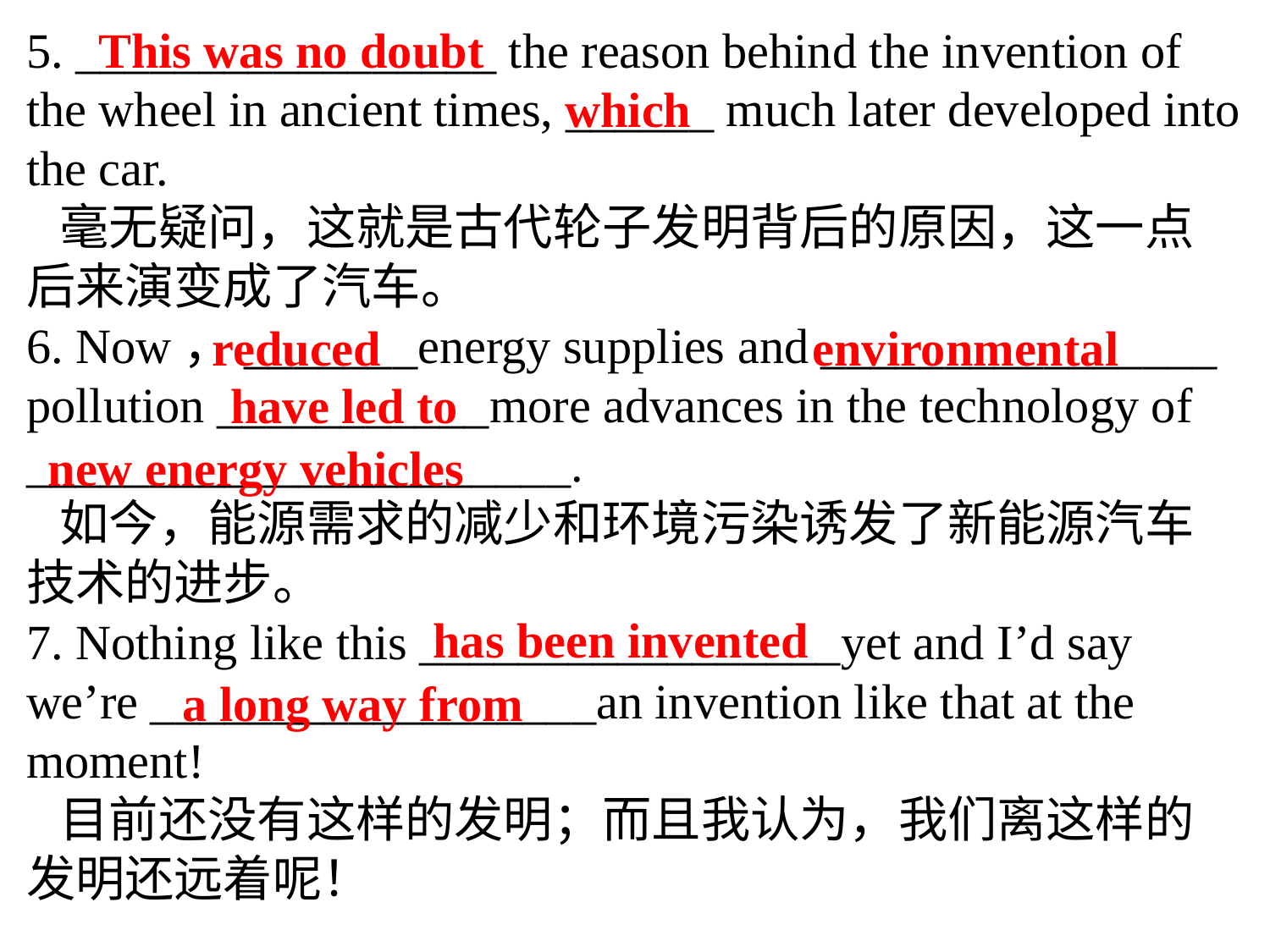

5. _________________ the reason behind the invention of the wheel in ancient times, ______ much later developed into the car.   毫无疑问，这就是古代轮子发明背后的原因，这一点后来演变成了汽车。6. Now，_______energy supplies and ________________ pollution ___________more advances in the technology of ______________________.   如今，能源需求的减少和环境污染诱发了新能源汽车技术的进步。7. Nothing like this _________________yet and I’d say we’re __________________an invention like that at the moment!  目前还没有这样的发明；而且我认为，我们离这样的发明还远着呢！
 This was no doubt
 which
 reduced
 environmental
 have led to
 new energy vehicles
 has been invented
 a long way from